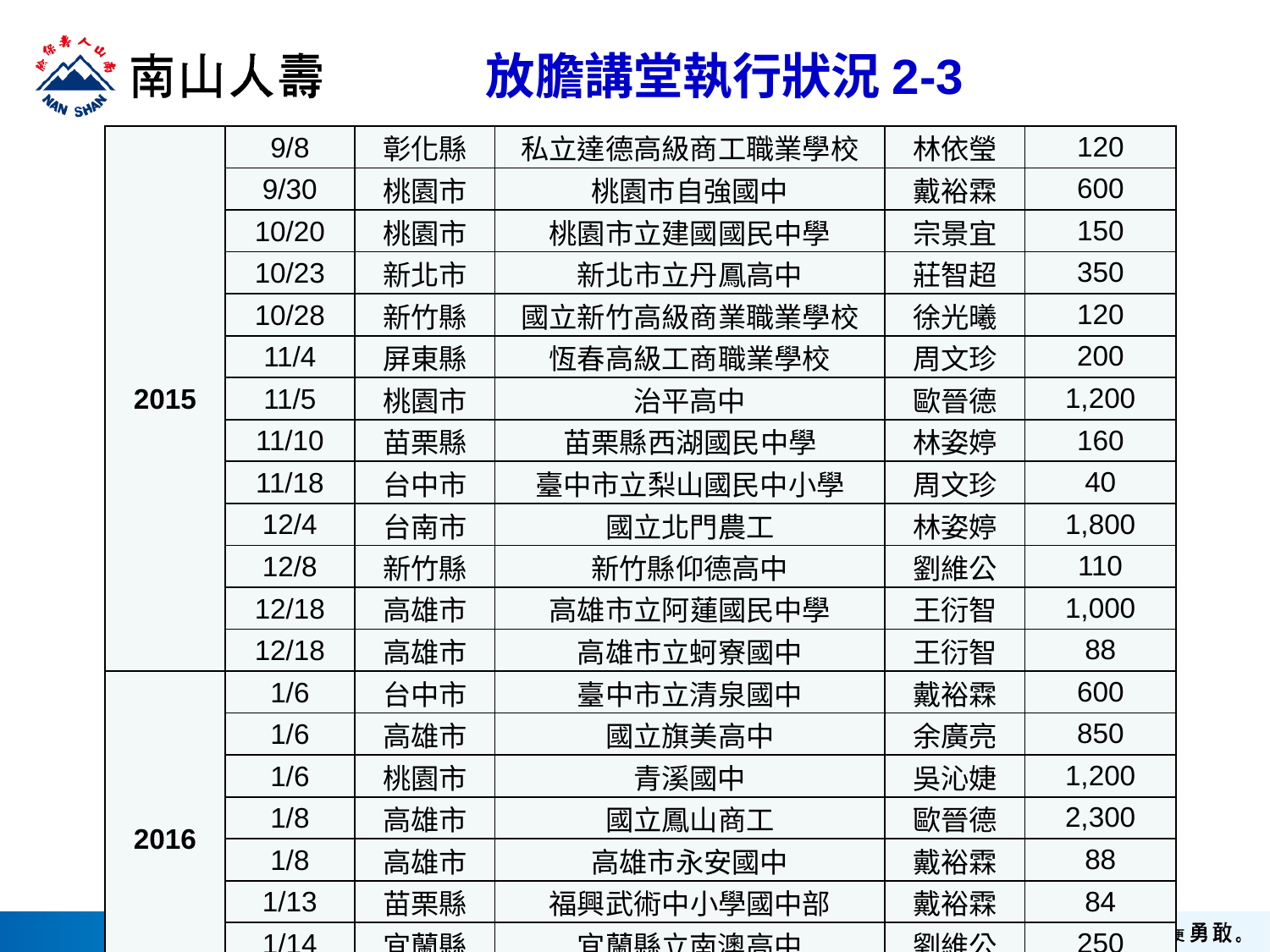

# 放膽講堂執行狀況2-3
| 2015 | 9/8 | 彰化縣 | 私立達德高級商工職業學校 | 林依瑩 | 120 |
| --- | --- | --- | --- | --- | --- |
|  | 9/30 | 桃園市 | 桃園市自強國中 | 戴裕霖 | 600 |
|  | 10/20 | 桃園市 | 桃園市立建國國民中學 | 宗景宜 | 150 |
|  | 10/23 | 新北市 | 新北市立丹鳳高中 | 莊智超 | 350 |
|  | 10/28 | 新竹縣 | 國立新竹高級商業職業學校 | 徐光曦 | 120 |
|  | 11/4 | 屏東縣 | 恆春高級工商職業學校 | 周文珍 | 200 |
|  | 11/5 | 桃園市 | 治平高中 | 歐晉德 | 1,200 |
|  | 11/10 | 苗栗縣 | 苗栗縣西湖國民中學 | 林姿婷 | 160 |
|  | 11/18 | 台中市 | 臺中市立梨山國民中小學 | 周文珍 | 40 |
|  | 12/4 | 台南市 | 國立北門農工 | 林姿婷 | 1,800 |
|  | 12/8 | 新竹縣 | 新竹縣仰德高中 | 劉維公 | 110 |
|  | 12/18 | 高雄市 | 高雄市立阿蓮國民中學 | 王衍智 | 1,000 |
|  | 12/18 | 高雄市 | 高雄市立蚵寮國中 | 王衍智 | 88 |
| 2016 | 1/6 | 台中市 | 臺中市立清泉國中 | 戴裕霖 | 600 |
|  | 1/6 | 高雄市 | 國立旗美高中 | 余廣亮 | 850 |
|  | 1/6 | 桃園市 | 青溪國中 | 吳沁婕 | 1,200 |
|  | 1/8 | 高雄市 | 國立鳳山商工 | 歐晉德 | 2,300 |
|  | 1/8 | 高雄市 | 高雄市永安國中 | 戴裕霖 | 88 |
|  | 1/13 | 苗栗縣 | 福興武術中小學國中部 | 戴裕霖 | 84 |
|  | 1/14 | 宜蘭縣 | 宜蘭縣立南澳高中 | 劉維公 | 250 |
|  | 1/15 | 南投縣 | 國立水里商工 | 歐晉德 | 700 |